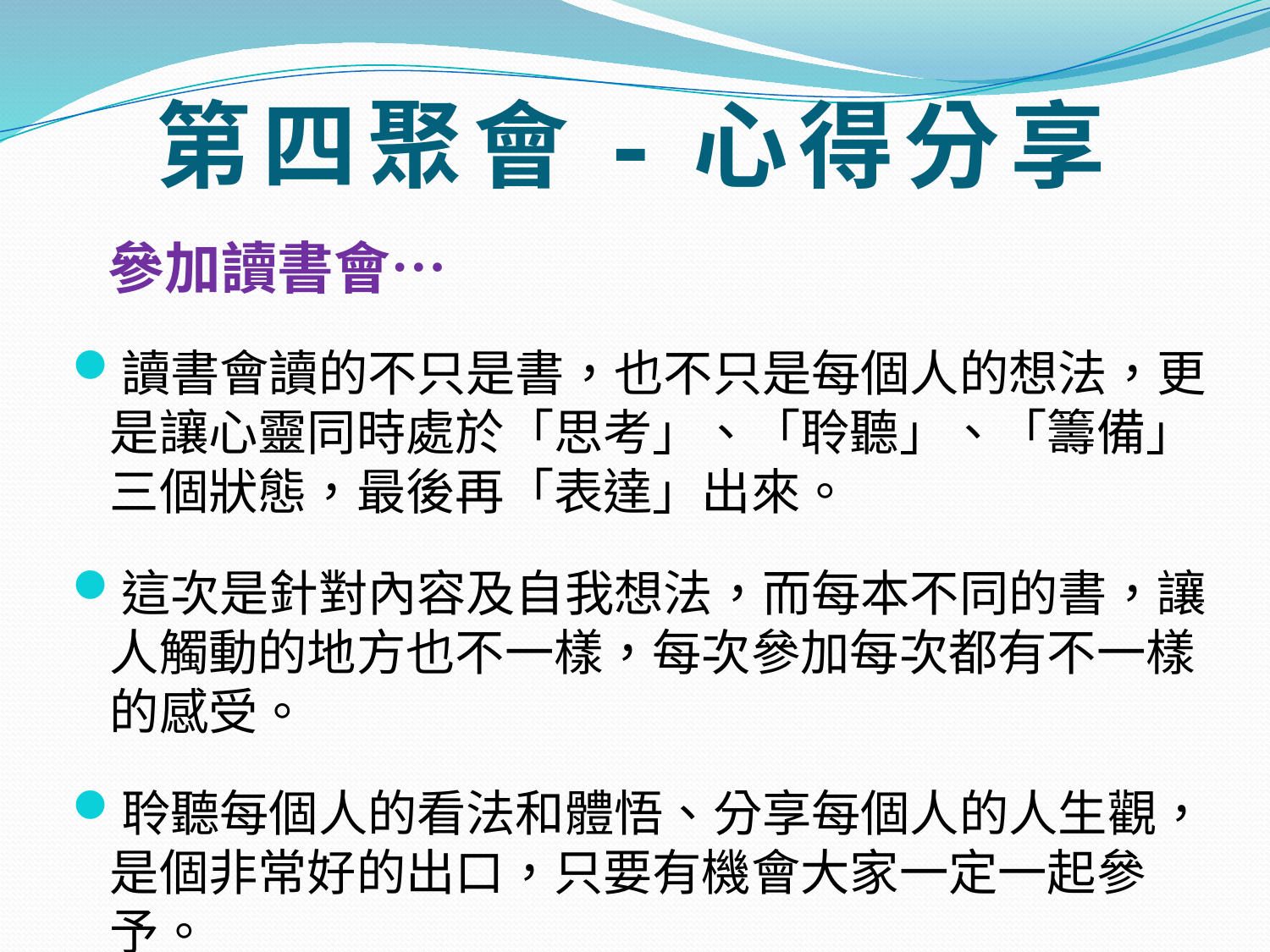

第四聚會-心得分享
參加讀書會…
讀書會讀的不只是書，也不只是每個人的想法，更是讓心靈同時處於「思考」、「聆聽」、「籌備」三個狀態，最後再「表達」出來。
這次是針對內容及自我想法，而每本不同的書，讓人觸動的地方也不一樣，每次參加每次都有不一樣的感受。
聆聽每個人的看法和體悟、分享每個人的人生觀，是個非常好的出口，只要有機會大家一定一起參予。